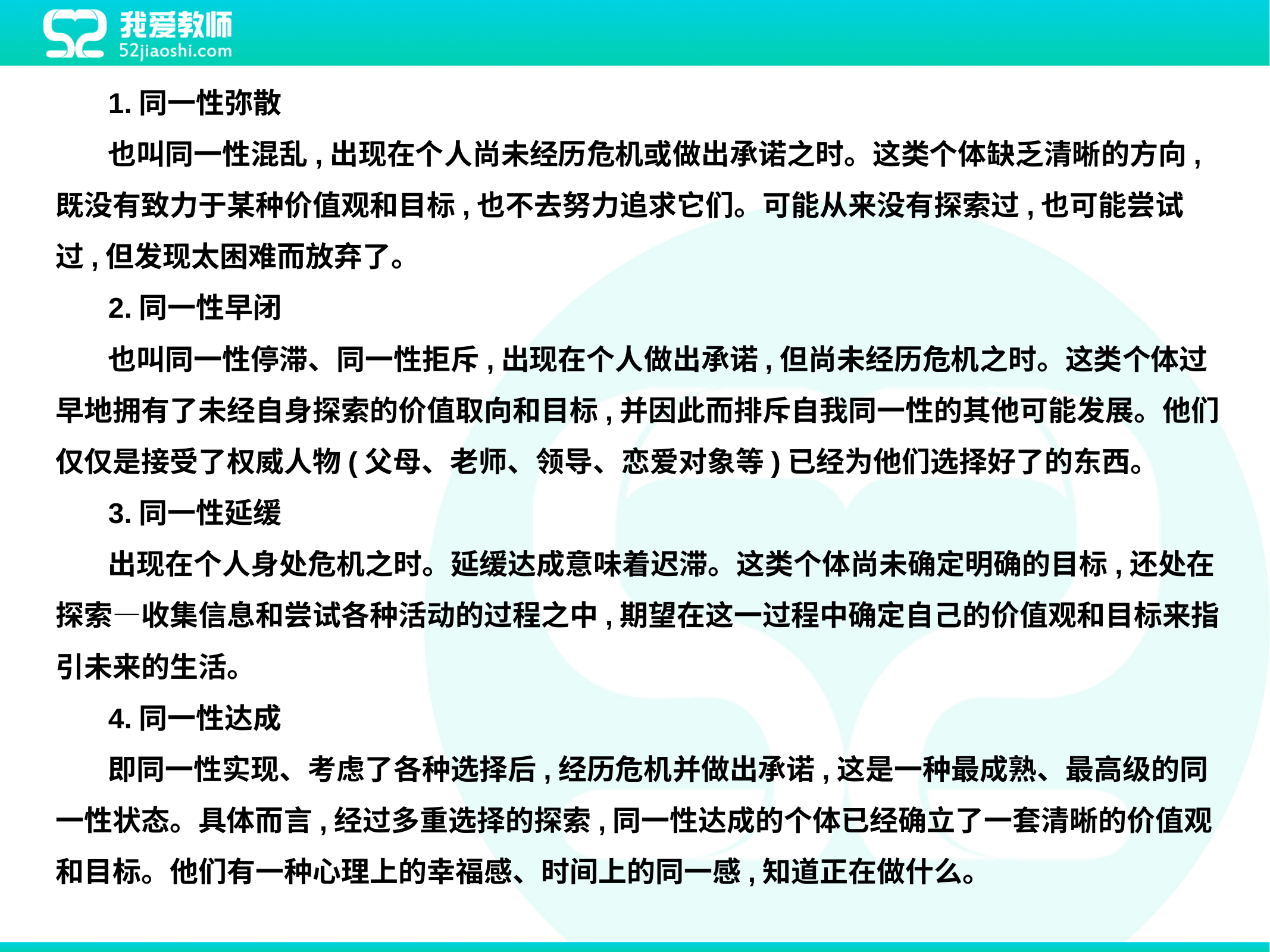

1.同一性弥散
也叫同一性混乱,出现在个人尚未经历危机或做出承诺之时。这类个体缺乏清晰的方向,既没有致力于某种价值观和目标,也不去努力追求它们。可能从来没有探索过,也可能尝试过,但发现太困难而放弃了。
2.同一性早闭
也叫同一性停滞、同一性拒斥,出现在个人做出承诺,但尚未经历危机之时。这类个体过早地拥有了未经自身探索的价值取向和目标,并因此而排斥自我同一性的其他可能发展。他们仅仅是接受了权威人物(父母、老师、领导、恋爱对象等)已经为他们选择好了的东西。
3.同一性延缓
出现在个人身处危机之时。延缓达成意味着迟滞。这类个体尚未确定明确的目标,还处在探索―收集信息和尝试各种活动的过程之中,期望在这一过程中确定自己的价值观和目标来指引未来的生活。
4.同一性达成
即同一性实现、考虑了各种选择后,经历危机并做出承诺,这是一种最成熟、最高级的同一性状态。具体而言,经过多重选择的探索,同一性达成的个体已经确立了一套清晰的价值观和目标。他们有一种心理上的幸福感、时间上的同一感,知道正在做什么。